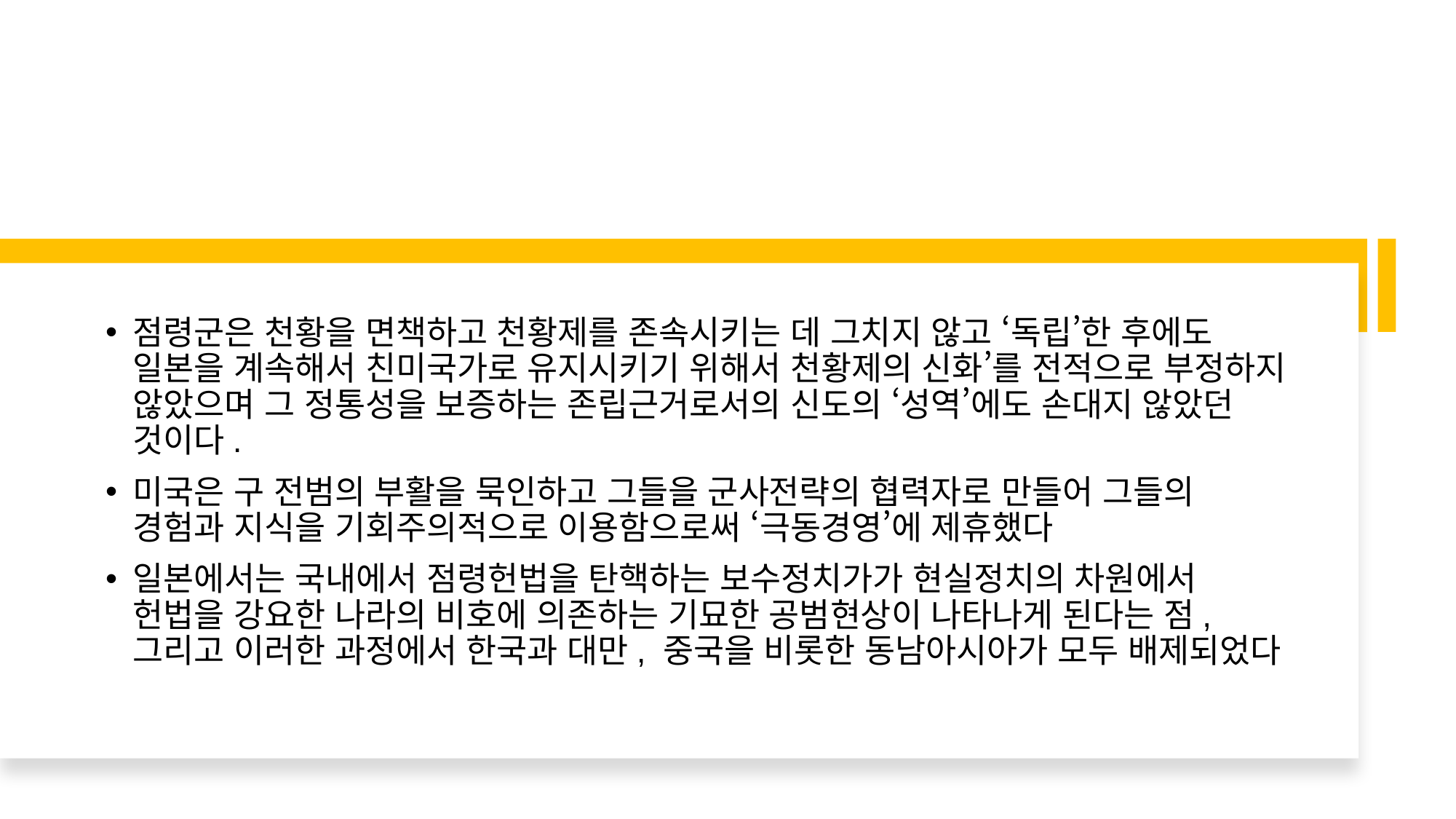

점령군은 천황을 면책하고 천황제를 존속시키는 데 그치지 않고 ‘독립’한 후에도 일본을 계속해서 친미국가로 유지시키기 위해서 천황제의 신화’를 전적으로 부정하지 않았으며 그 정통성을 보증하는 존립근거로서의 신도의 ‘성역’에도 손대지 않았던 것이다.
미국은 구 전범의 부활을 묵인하고 그들을 군사전략의 협력자로 만들어 그들의 경험과 지식을 기회주의적으로 이용함으로써 ‘극동경영’에 제휴했다
일본에서는 국내에서 점령헌법을 탄핵하는 보수정치가가 현실정치의 차원에서 헌법을 강요한 나라의 비호에 의존하는 기묘한 공범현상이 나타나게 된다는 점, 그리고 이러한 과정에서 한국과 대만, 중국을 비롯한 동남아시아가 모두 배제되었다